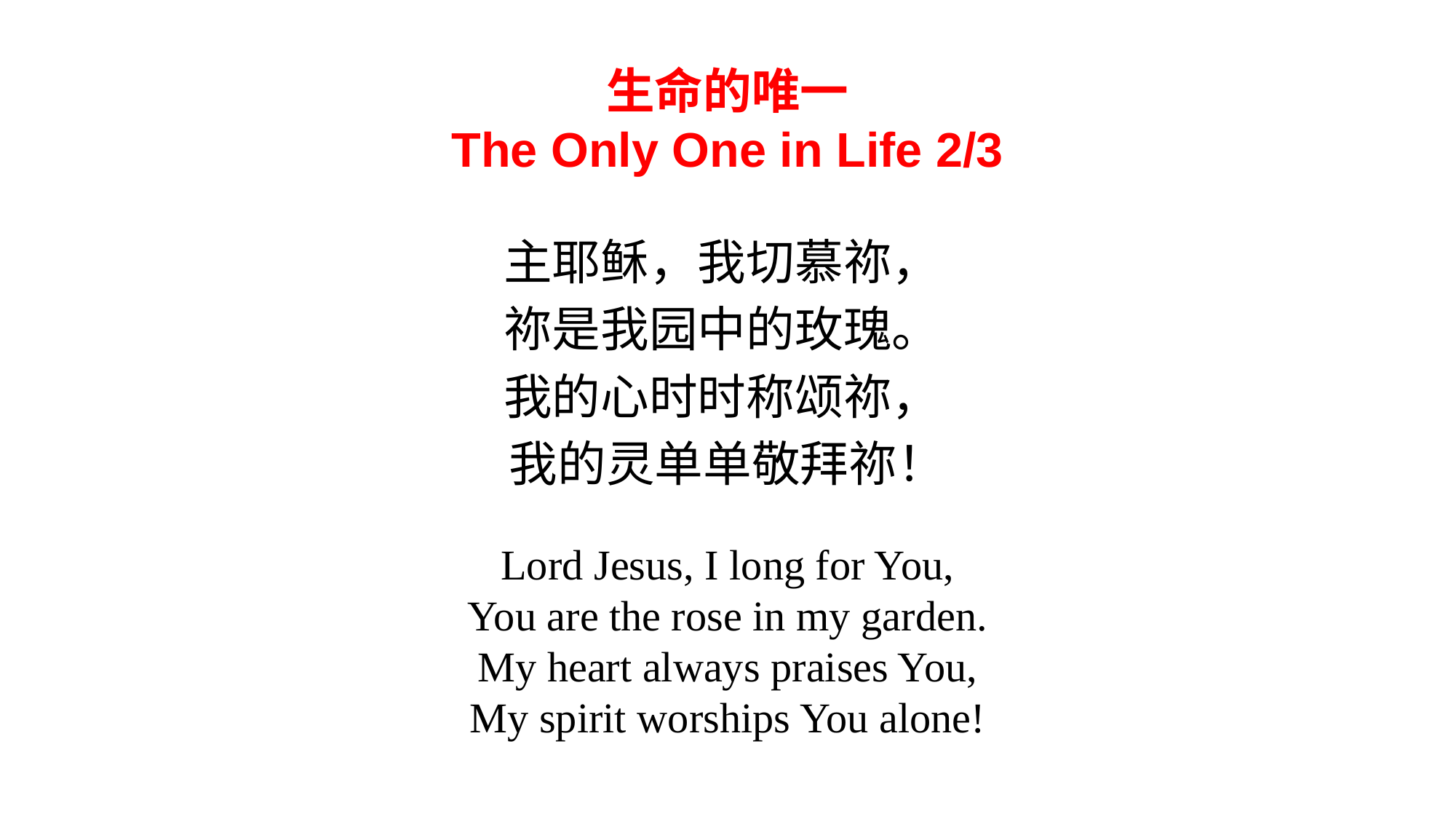

生命的唯一
The Only One in Life 2/3
主耶稣，我切慕祢，
祢是我园中的玫瑰。
我的心时时称颂祢，
我的灵单单敬拜祢！

Lord Jesus, I long for You,
You are the rose in my garden.
My heart always praises You,
My spirit worships You alone!